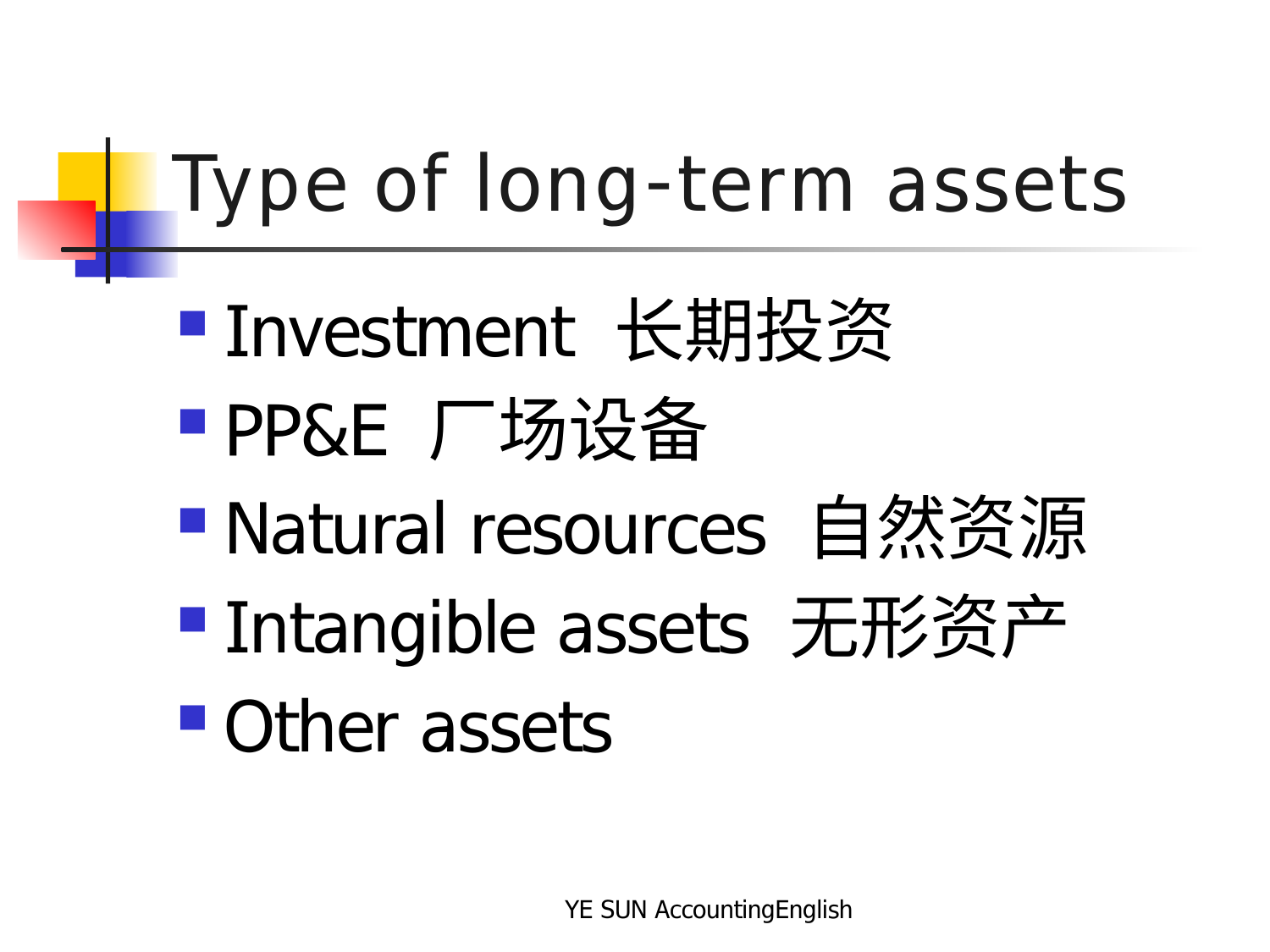

# Type of long-term assets
Investment 长期投资
PP&E 厂场设备
Natural resources 自然资源
Intangible assets 无形资产
Other assets

YE SUN AccountingEnglish
2